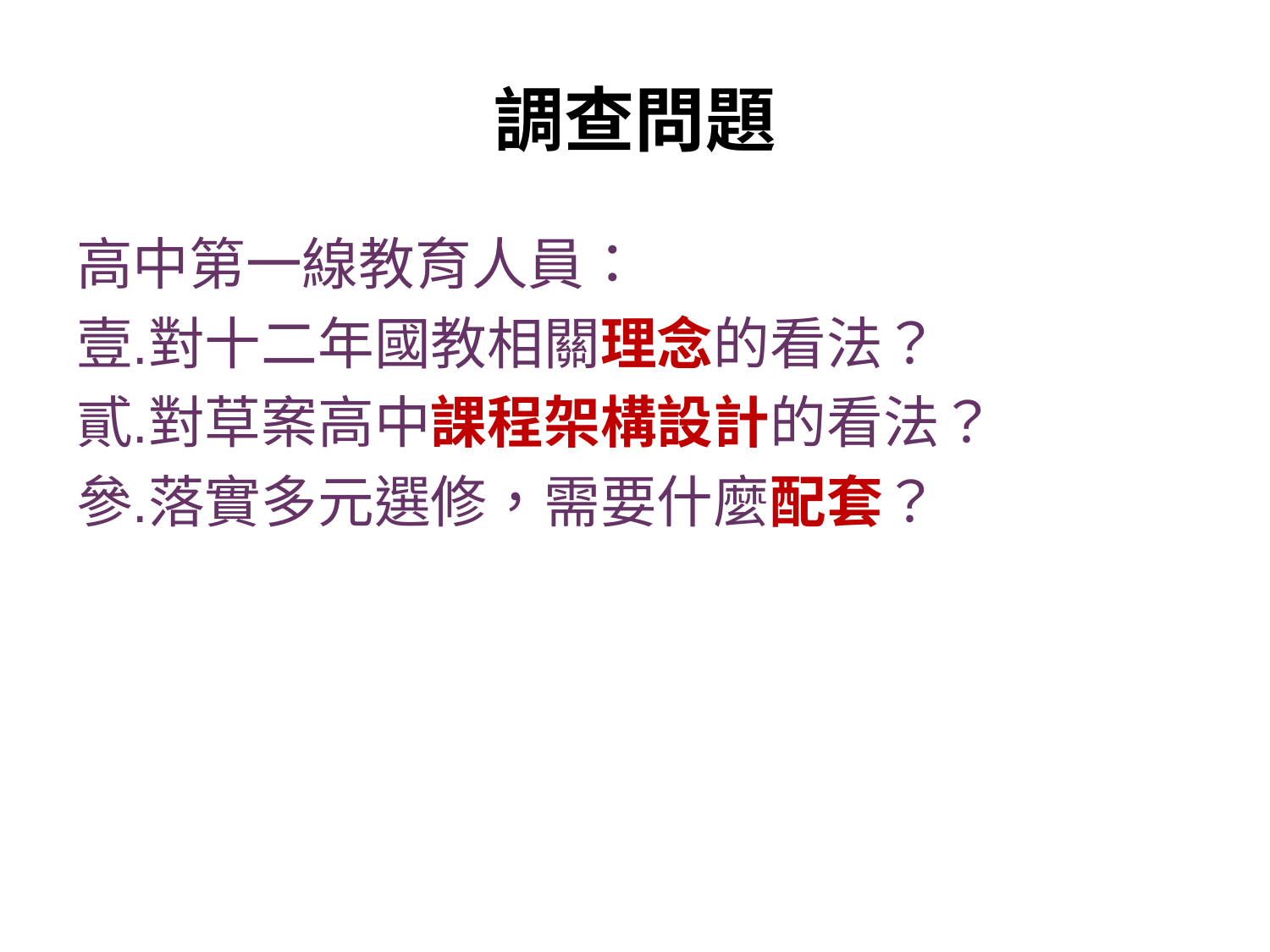

# 調查問題
高中第一線教育人員：
對十二年國教相關理念的看法？
對草案高中課程架構設計的看法？
落實多元選修，需要什麼配套？